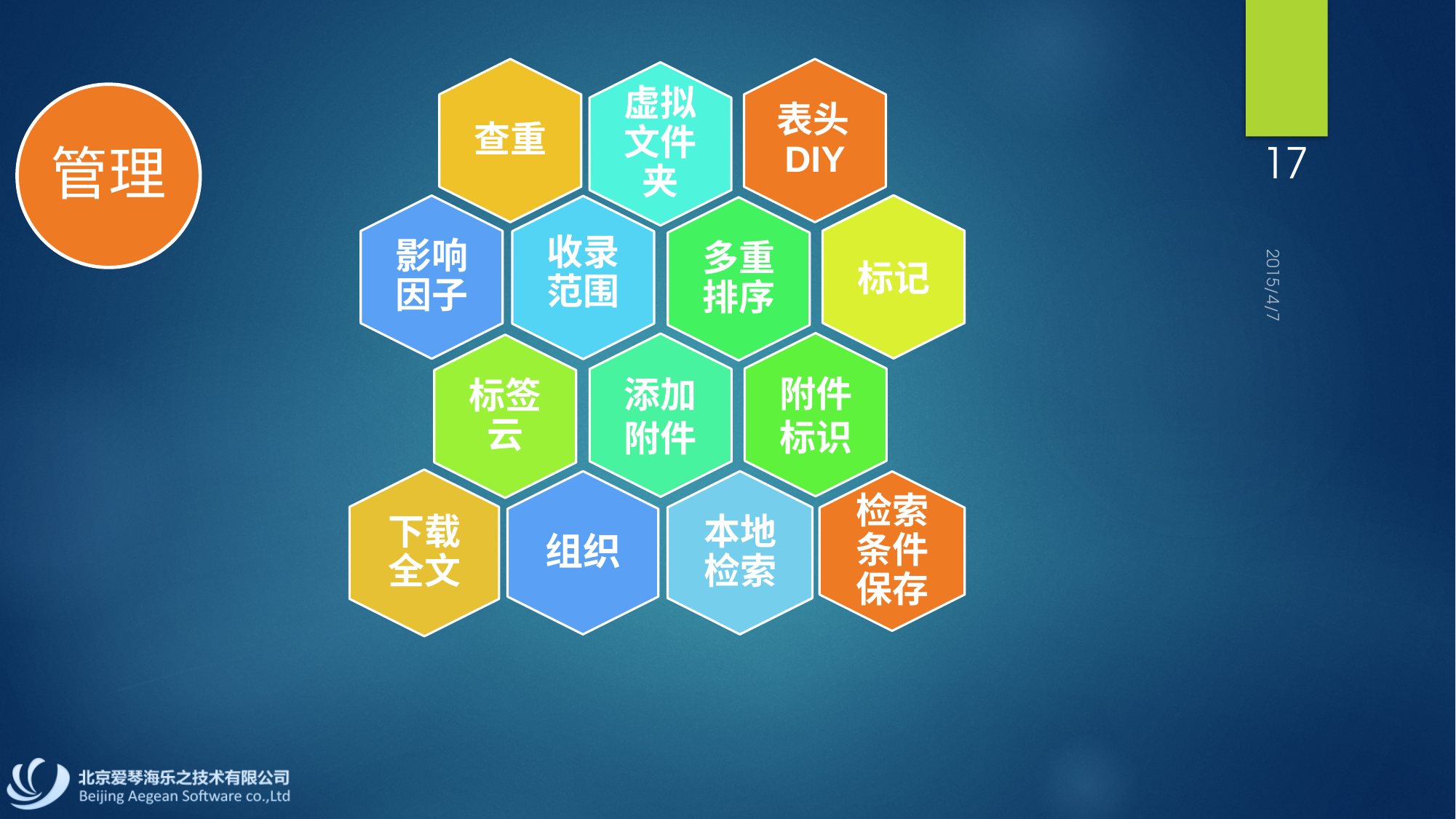

表头DIY
查重

标记

标签云
附件标识
多重排序
添加附件
虚拟文件夹

收录范围

影响因子

管理
17
2015/4/7
下载全文
检索条件保存
组织
本地检索